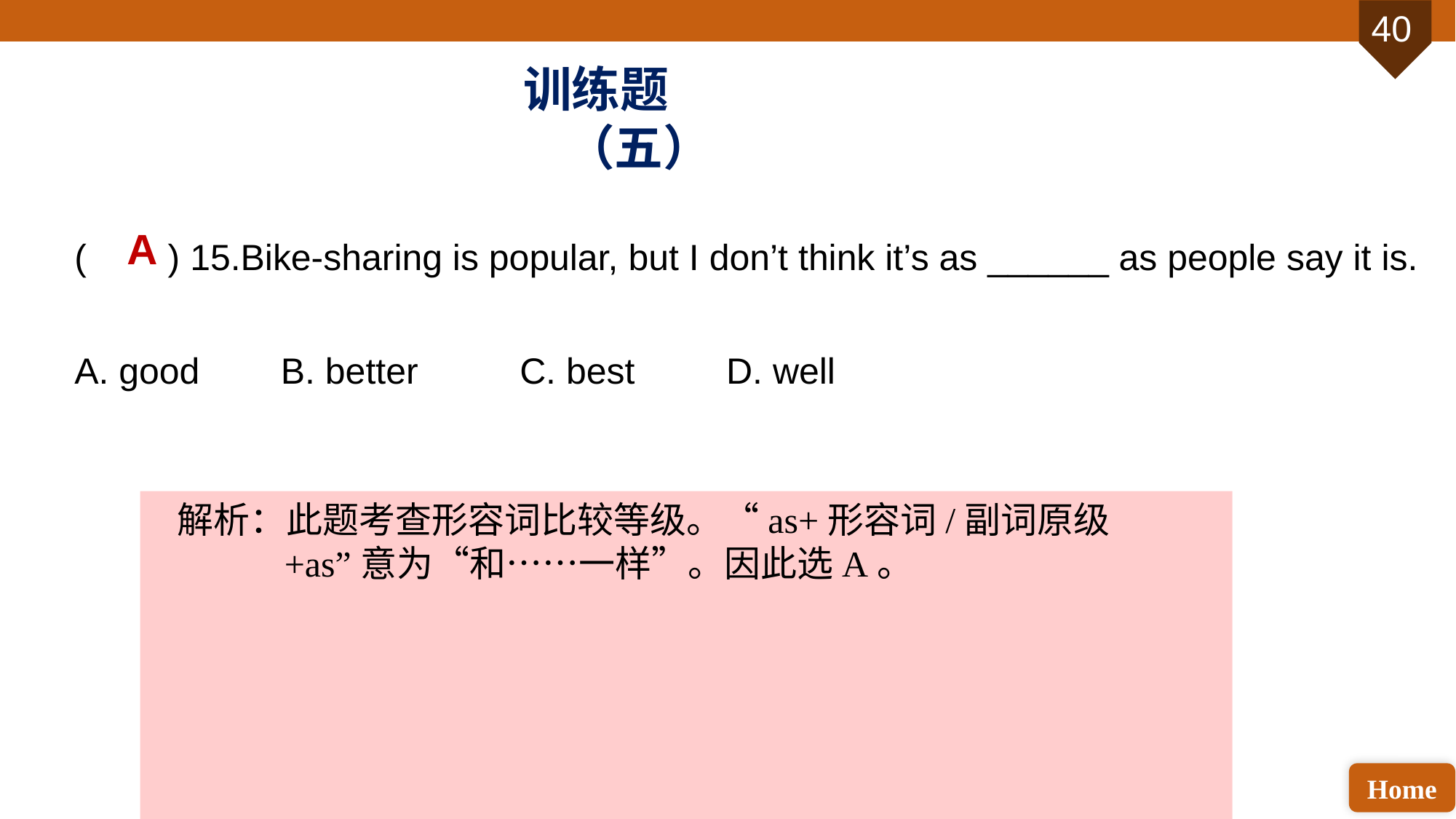

训练题（五）
(        ) 15.Bike-sharing is popular, but I don’t think it’s as ______ as people say it is.

A. good        B. better          C. best         D. well
A

解析：此题考查形容词比较等级。“as+形容词/副词原级+as”意为“和……一样”。因此选A。